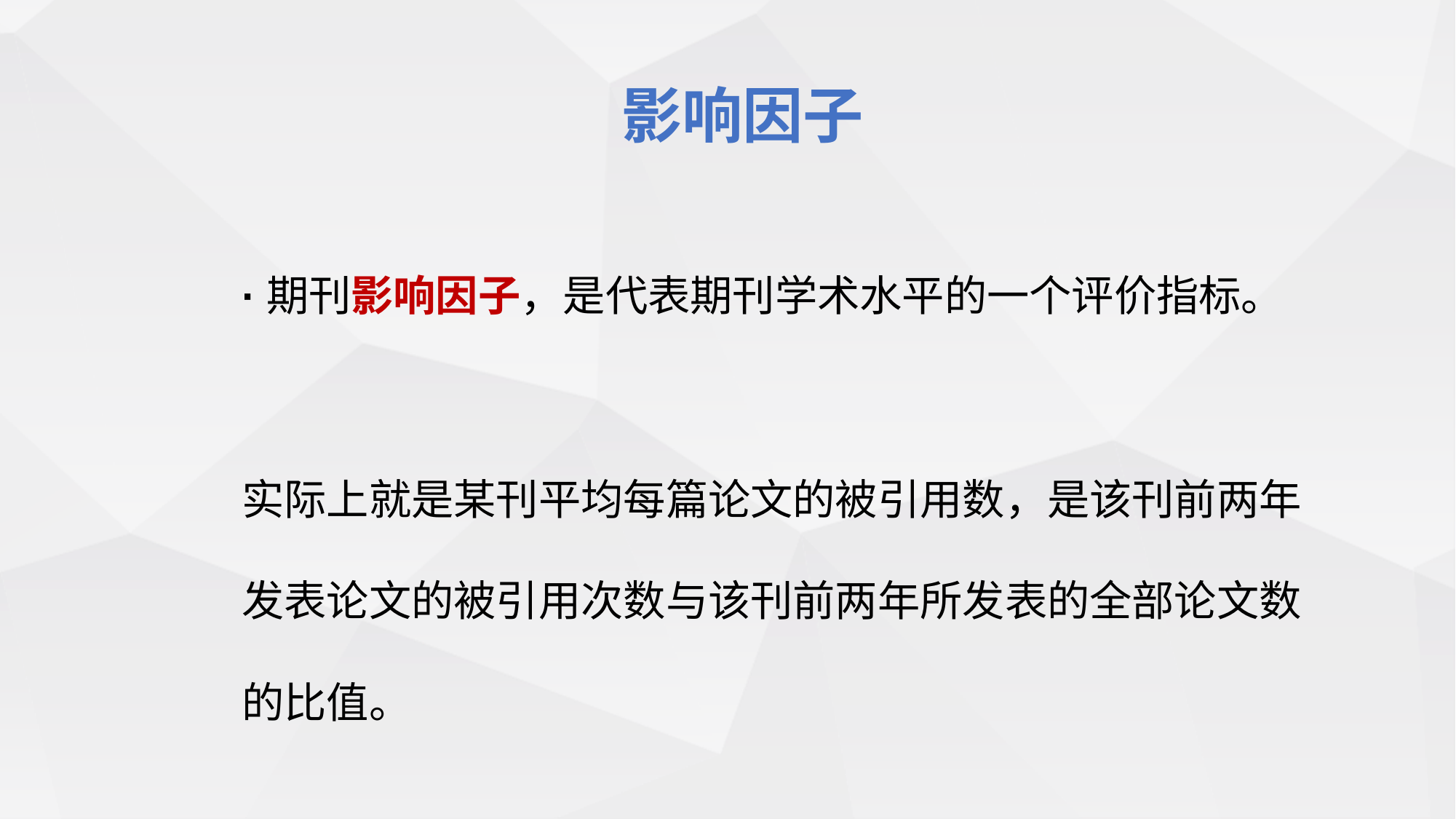

影响因子
·期刊影响因子，是代表期刊学术水平的一个评价指标。

实际上就是某刊平均每篇论文的被引用数，是该刊前两年发表论文的被引用次数与该刊前两年所发表的全部论文数的比值。